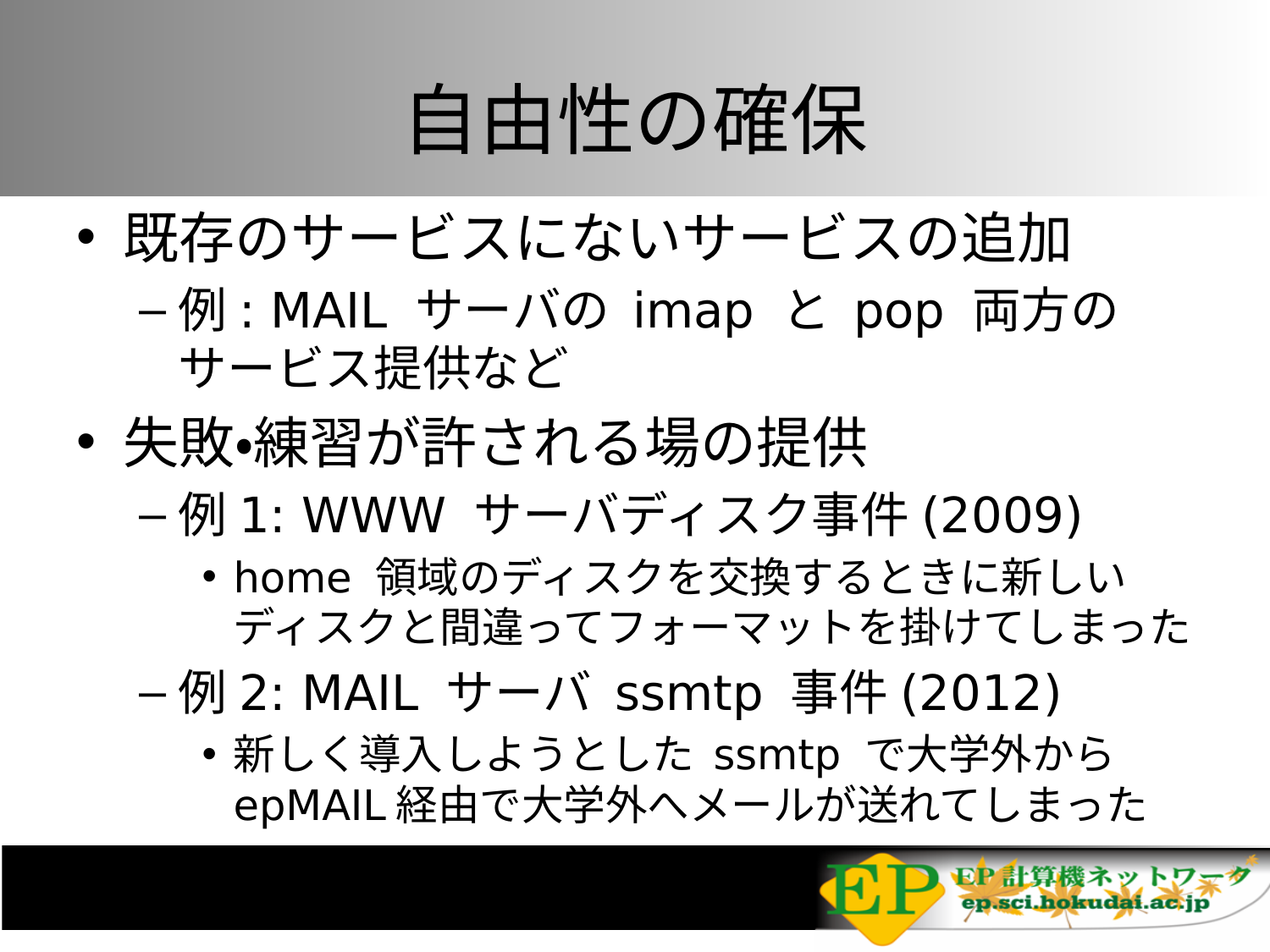

# 自由性の確保
既存のサービスにないサービスの追加
例: MAIL サーバの imap と pop 両方のサービス提供など
失敗・練習が許される場の提供
例1: WWW サーバディスク事件(2009)
home 領域のディスクを交換するときに新しいディスクと間違ってフォーマットを掛けてしまった
例2: MAIL サーバ ssmtp 事件(2012)
新しく導入しようとした ssmtp で大学外からepMAIL経由で大学外へメールが送れてしまった